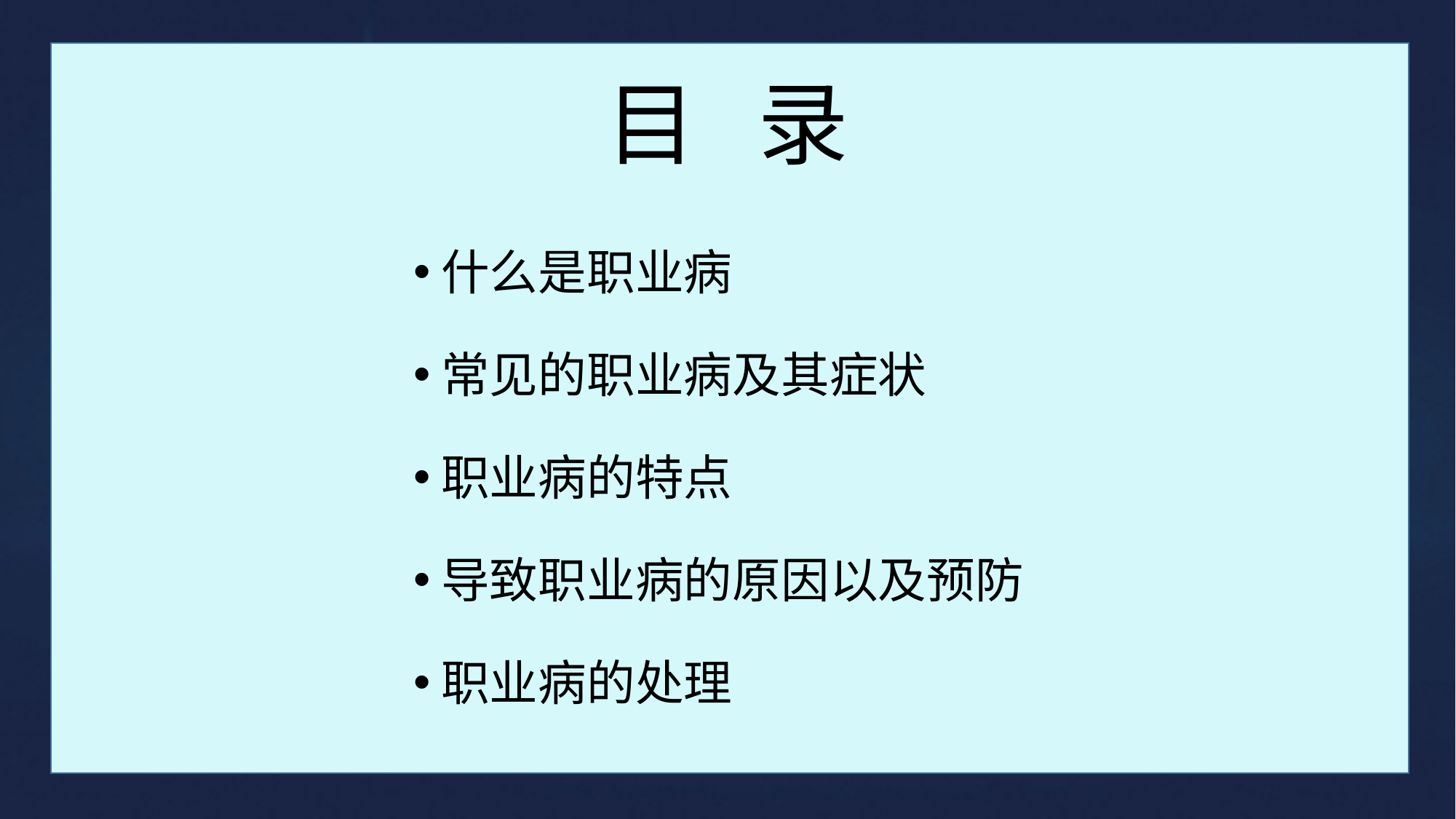

# 目   录
什么是职业病
常见的职业病及其症状
职业病的特点
导致职业病的原因以及预防
职业病的处理